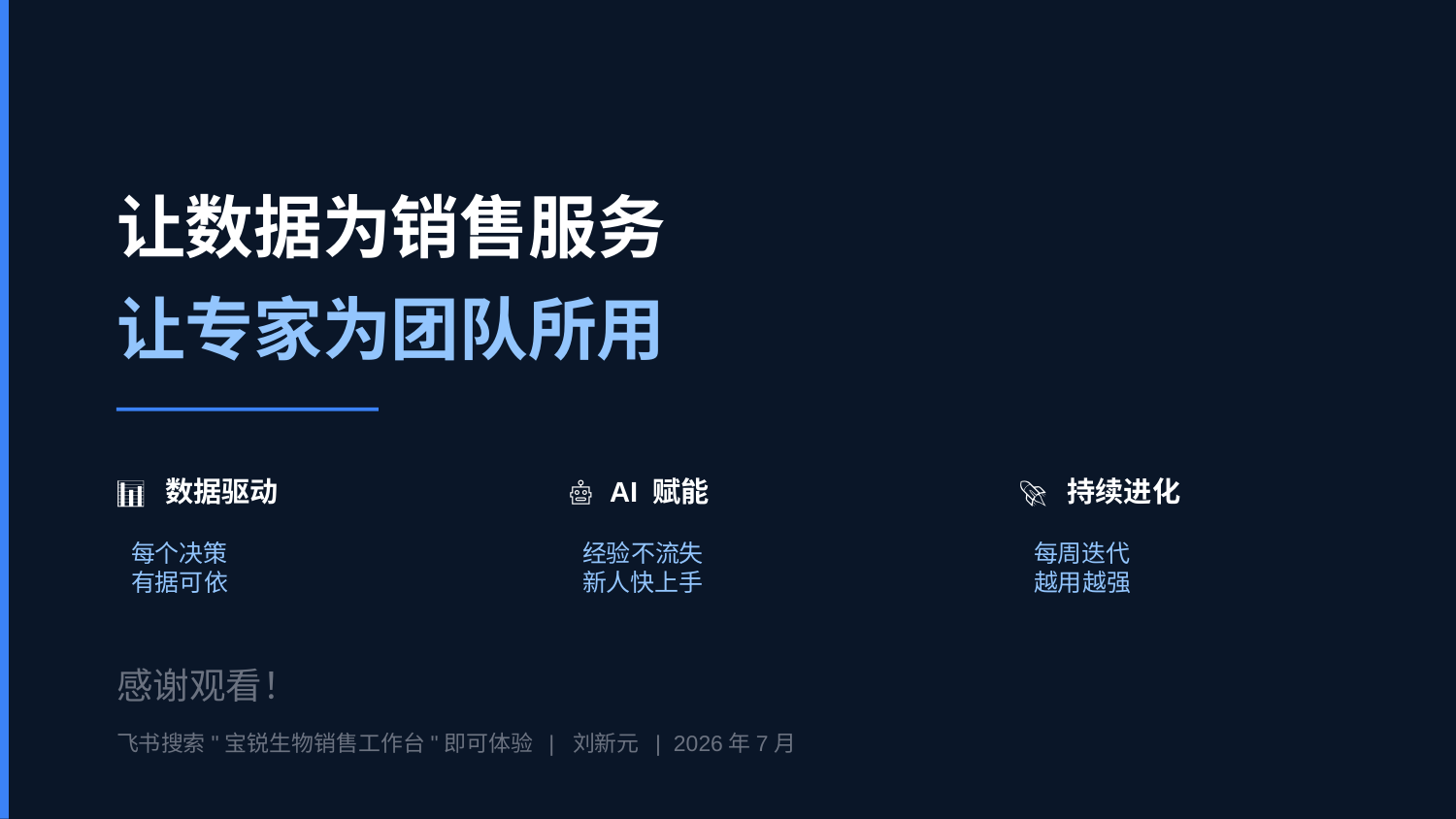

让数据为销售服务
让专家为团队所用

📊  数据驱动
🤖  AI 赋能
🚀  持续进化
每个决策
有据可依
经验不流失
新人快上手
每周迭代
越用越强
感谢观看！
飞书搜索"宝锐生物销售工作台"即可体验  |  刘新元  |  2026年7月